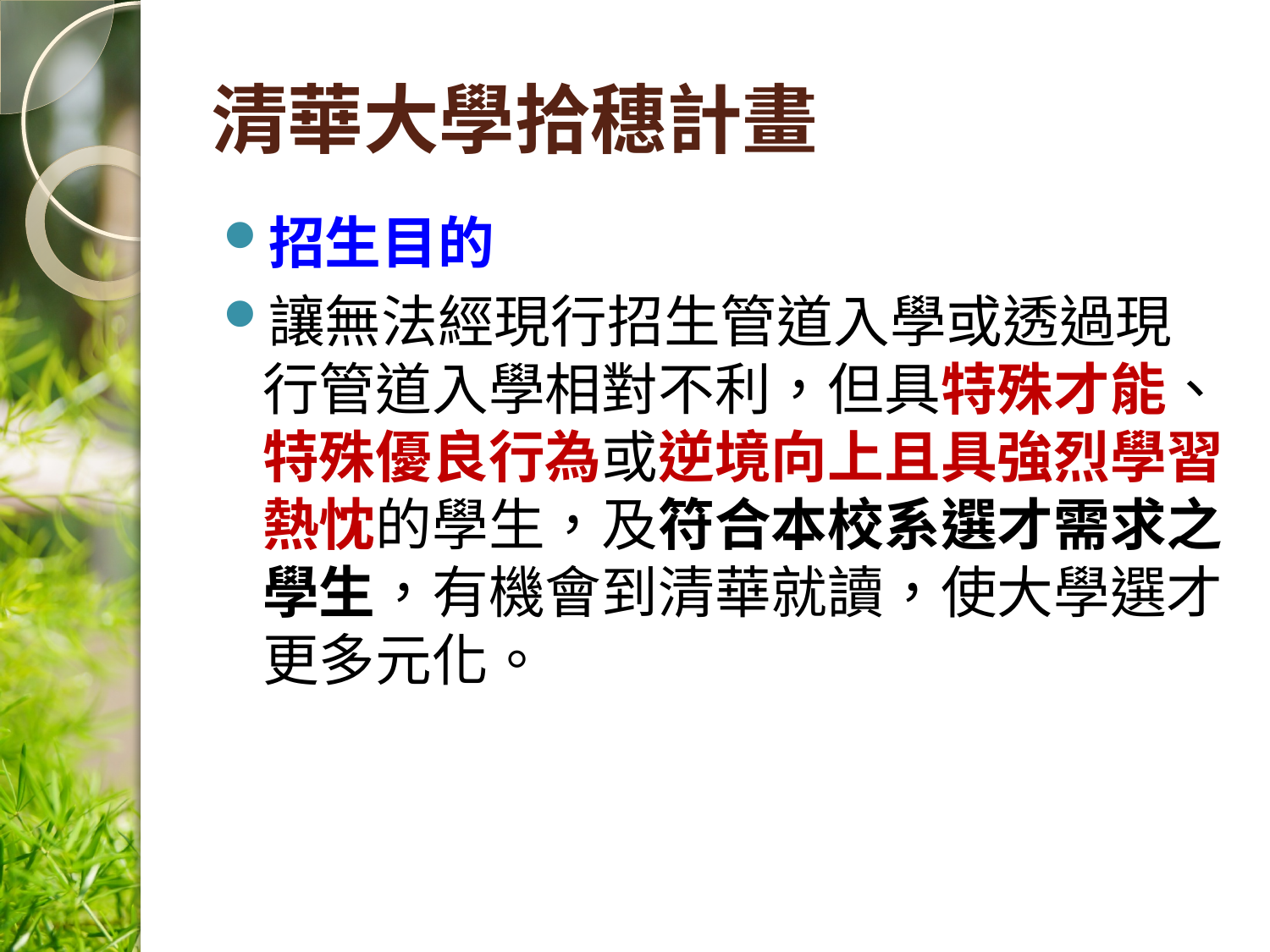

# 清華大學拾穗計畫
招生目的
讓無法經現行招生管道入學或透過現行管道入學相對不利，但具特殊才能、特殊優良行為或逆境向上且具強烈學習熱忱的學生，及符合本校系選才需求之學生，有機會到清華就讀，使大學選才更多元化。